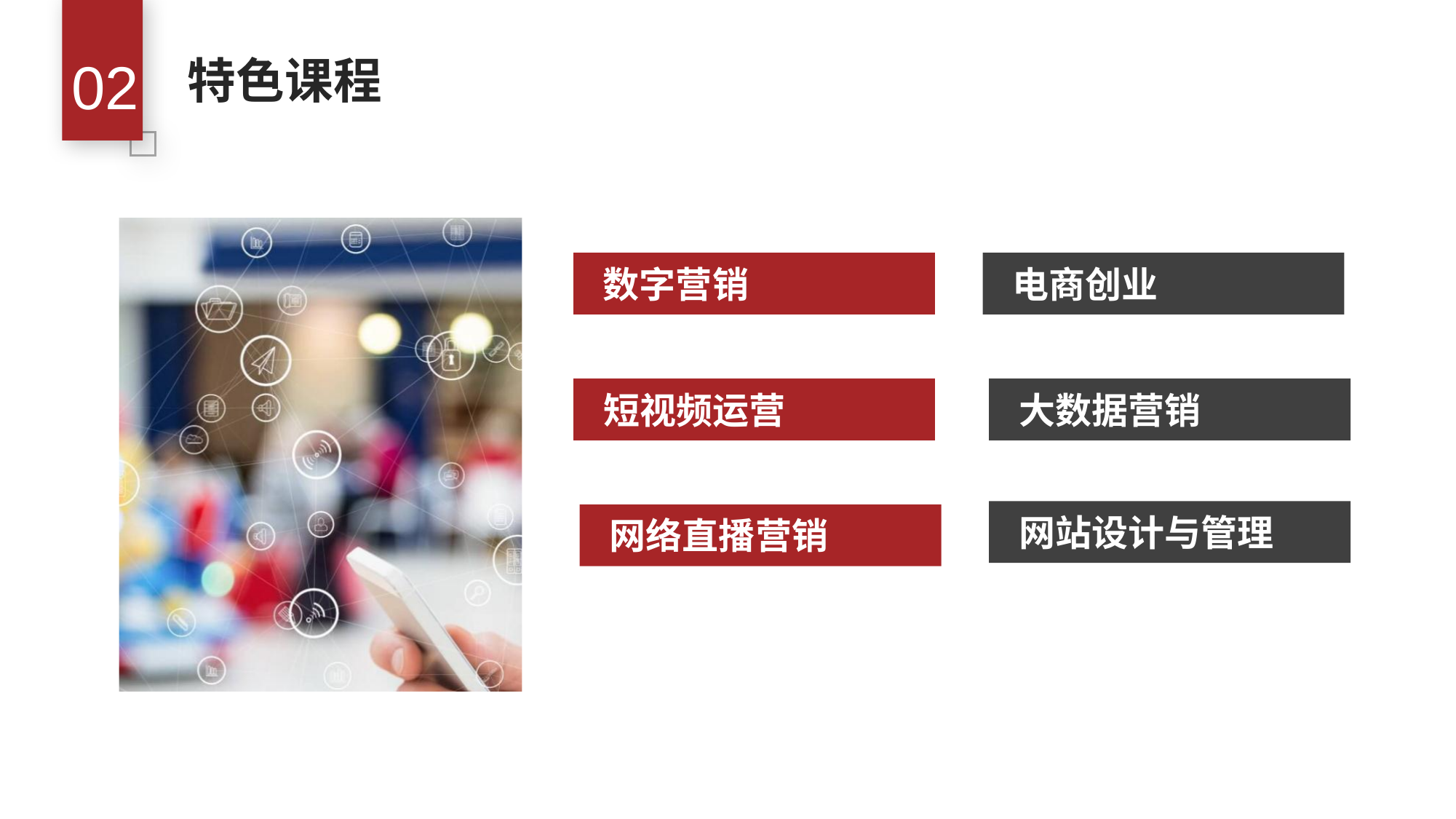

02
特色课程

数字营销

电商创业

短视频运营

大数据营销

网站设计与管理

网络直播营销